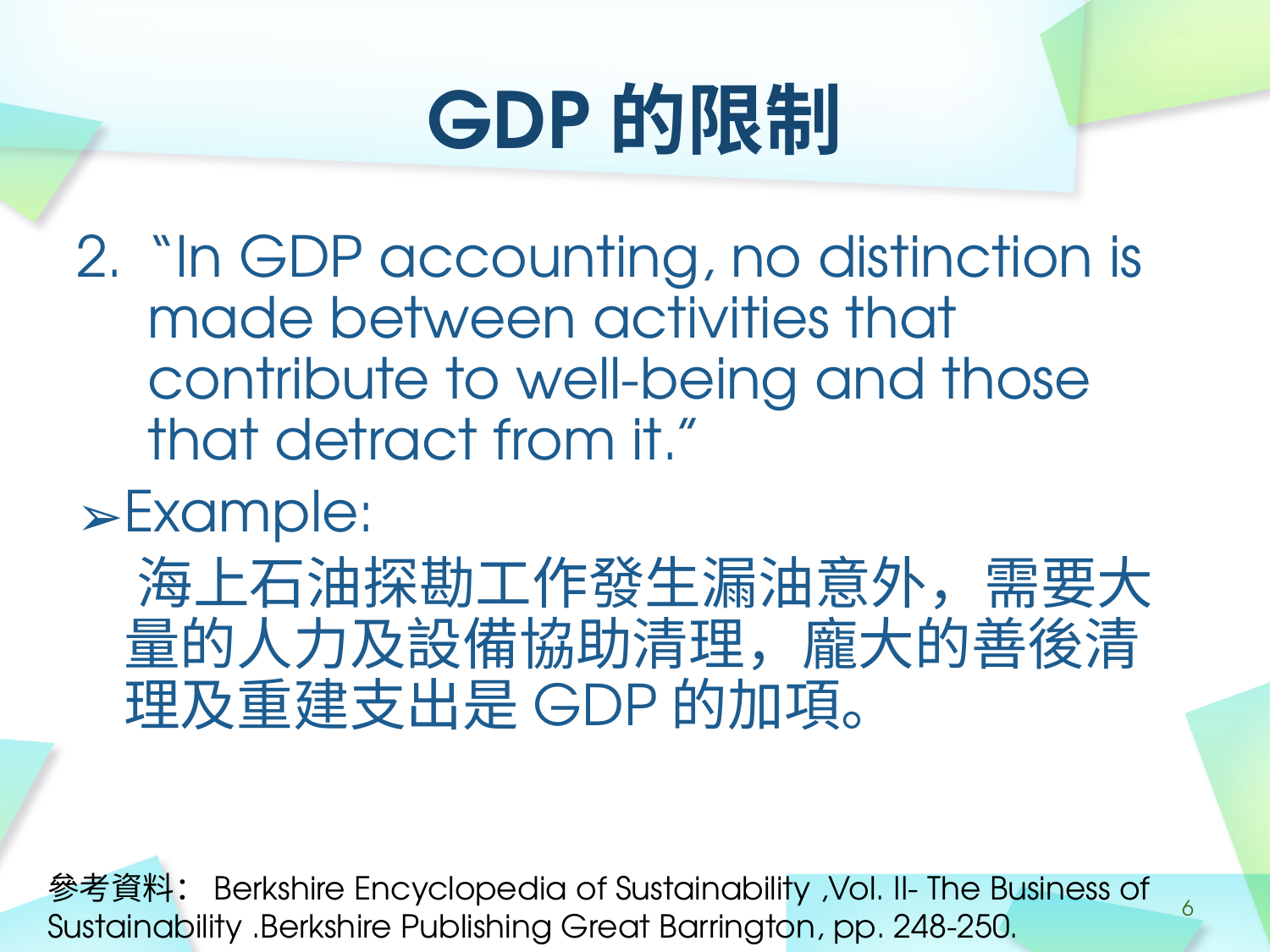

# GDP的限制
“In GDP accounting, no distinction is made between activities that contribute to well-being and those that detract from it.”
Example:
   海上石油探勘工作發生漏油意外，需要大量的人力及設備協助清理，龐大的善後清理及重建支出是GDP的加項。

參考資料：Berkshire Encyclopedia of Sustainability ,Vol. II- The Business of Sustainability .Berkshire Publishing Great Barrington, pp. 248-250.
6